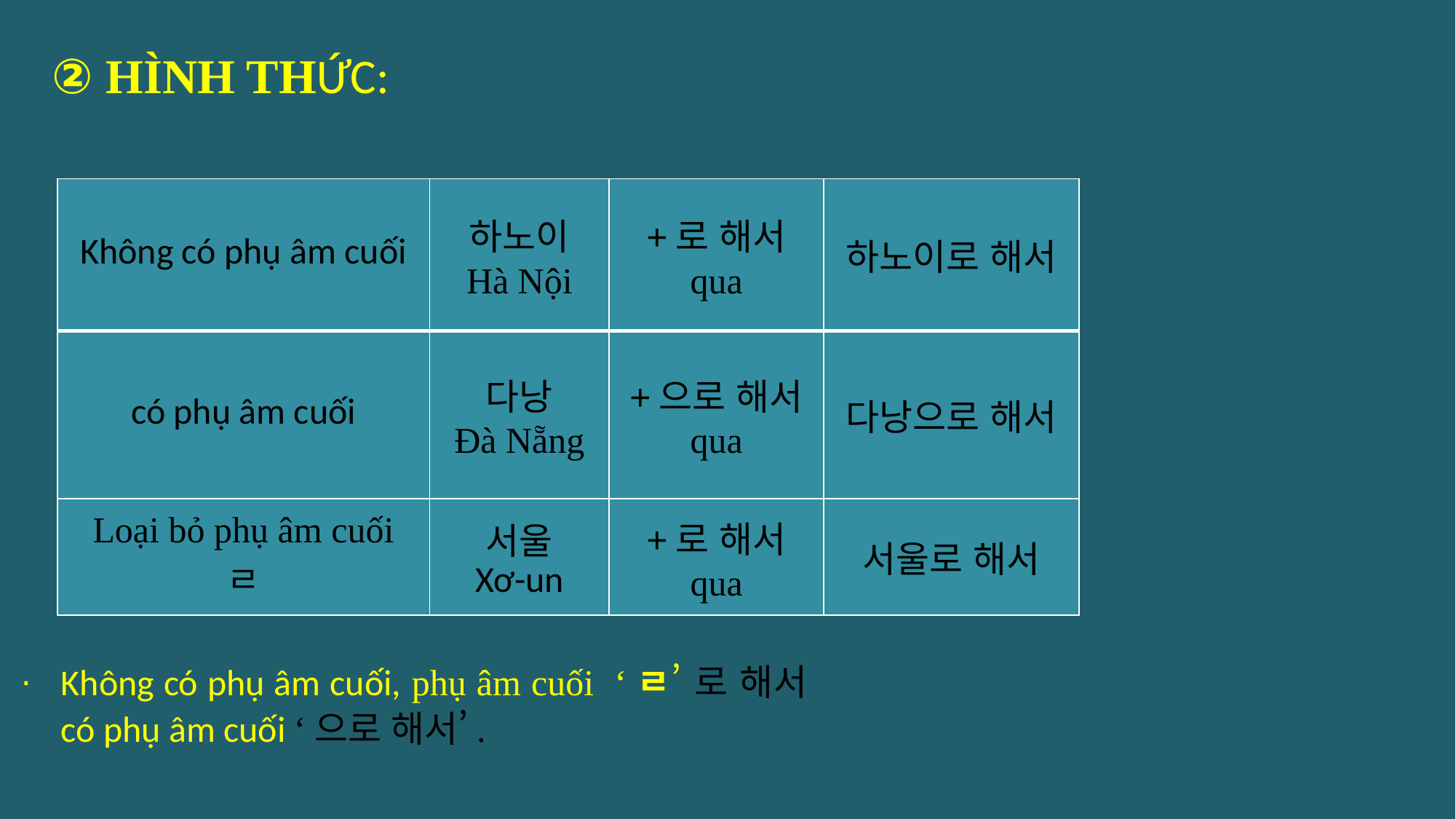

② HÌNH THỨC:
| Không có phụ âm cuối | 하노이 Hà Nội | +로 해서 qua | 하노이로 해서 |
| --- | --- | --- | --- |
| có phụ âm cuối | 다낭 Đà Nẵng | +으로 해서 qua | 다낭으로 해서 |
| Loại bỏ phụ âm cuối ㄹ | 서울 Xơ-un | +로 해서 qua | 서울로 해서 |
Không có phụ âm cuối, phụ âm cuối  ‘ㄹ’ 로 해서 có phụ âm cuối ‘으로 해서’.